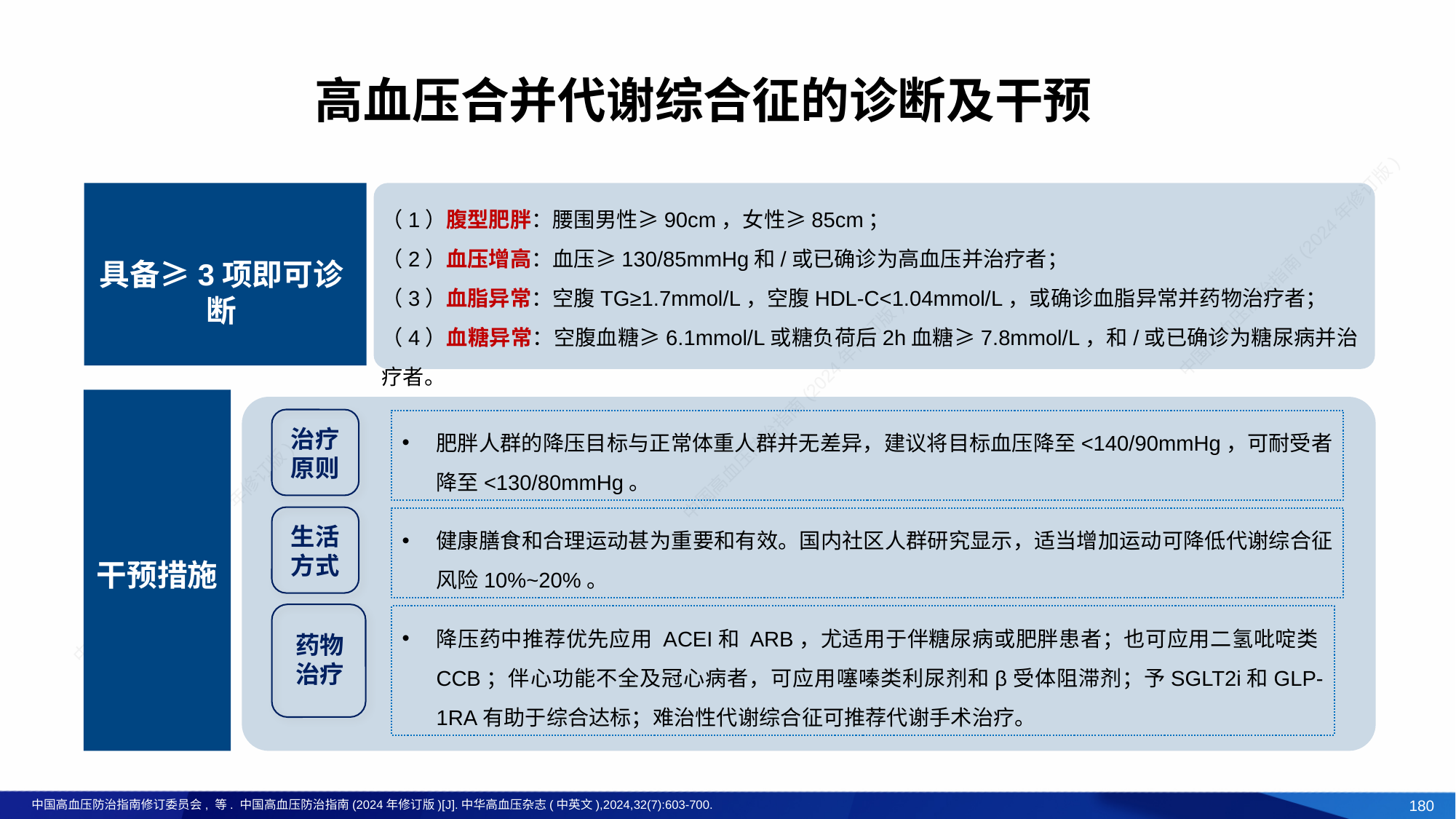

高血压合并代谢综合征的诊断及干预

具备≥3项即可诊断

干预措施

（1）腹型肥胖：腰围男性≥90cm，女性≥85cm；
（2）血压增高：血压≥130/85mmHg和/或已确诊为高血压并治疗者；
（3）血脂异常：空腹TG≥1.7mmol/L，空腹HDL-C<1.04mmol/L，或确诊血脂异常并药物治疗者；
（4）血糖异常：空腹血糖≥6.1mmol/L或糖负荷后2h血糖≥7.8mmol/L，和/或已确诊为糖尿病并治疗者。

肥胖人群的降压目标与正常体重人群并无差异，建议将目标血压降至<140/90mmHg，可耐受者降至<130/80mmHg。
治疗原则

健康膳食和合理运动甚为重要和有效。国内社区人群研究显示，适当增加运动可降低代谢综合征风险10%~20%。
生活方式

降压药中推荐优先应用 ACEI和 ARB，尤适用于伴糖尿病或肥胖患者；也可应用二氢吡啶类CCB；伴心功能不全及冠心病者，可应用噻嗪类利尿剂和β受体阻滞剂；予SGLT2i和GLP-1RA有助于综合达标；难治性代谢综合征可推荐代谢手术治疗。
药物治疗